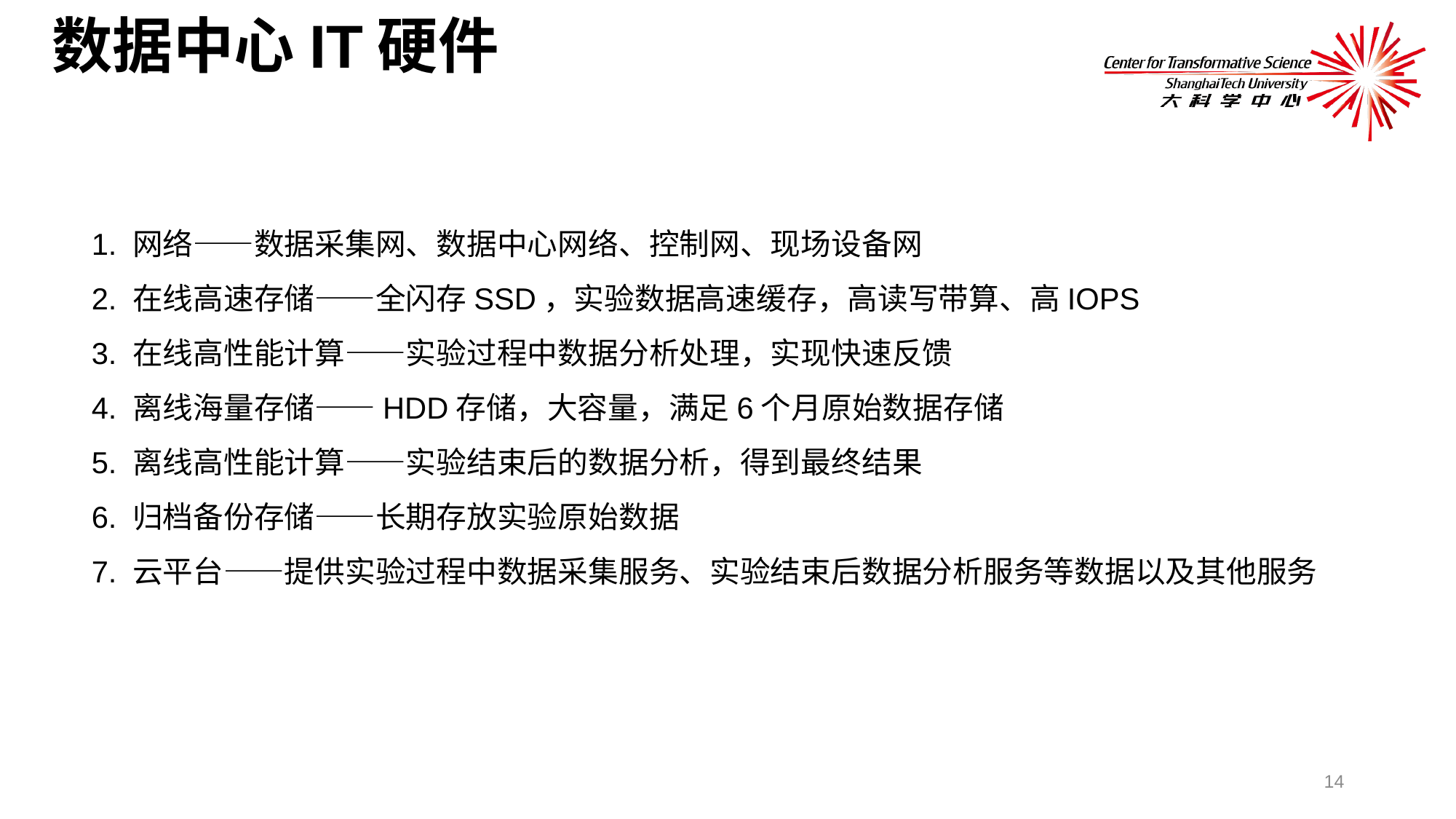

# 数据中心IT硬件
网络——数据采集网、数据中心网络、控制网、现场设备网
在线高速存储——全闪存SSD，实验数据高速缓存，高读写带算、高IOPS
在线高性能计算——实验过程中数据分析处理，实现快速反馈
离线海量存储——HDD存储，大容量，满足6个月原始数据存储
离线高性能计算——实验结束后的数据分析，得到最终结果
归档备份存储——长期存放实验原始数据
云平台——提供实验过程中数据采集服务、实验结束后数据分析服务等数据以及其他服务
14